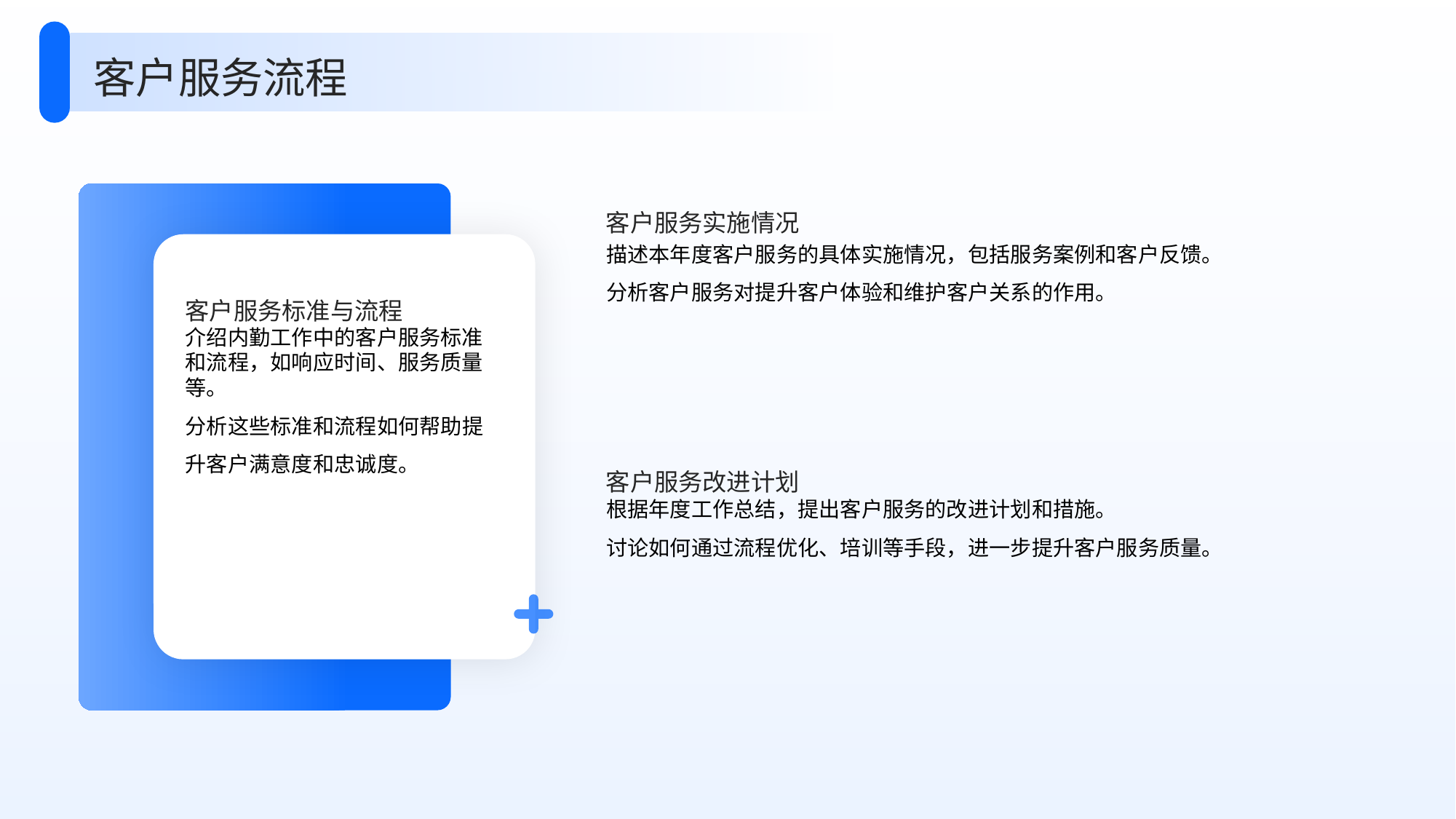

客户服务流程

客户服务实施情况
描述本年度客户服务的具体实施情况，包括服务案例和客户反馈。
分析客户服务对提升客户体验和维护客户关系的作用。
客户服务标准与流程

介绍内勤工作中的客户服务标准和流程，如响应时间、服务质量等。
分析这些标准和流程如何帮助提升客户满意度和忠诚度。
客户服务改进计划
根据年度工作总结，提出客户服务的改进计划和措施。
讨论如何通过流程优化、培训等手段，进一步提升客户服务质量。